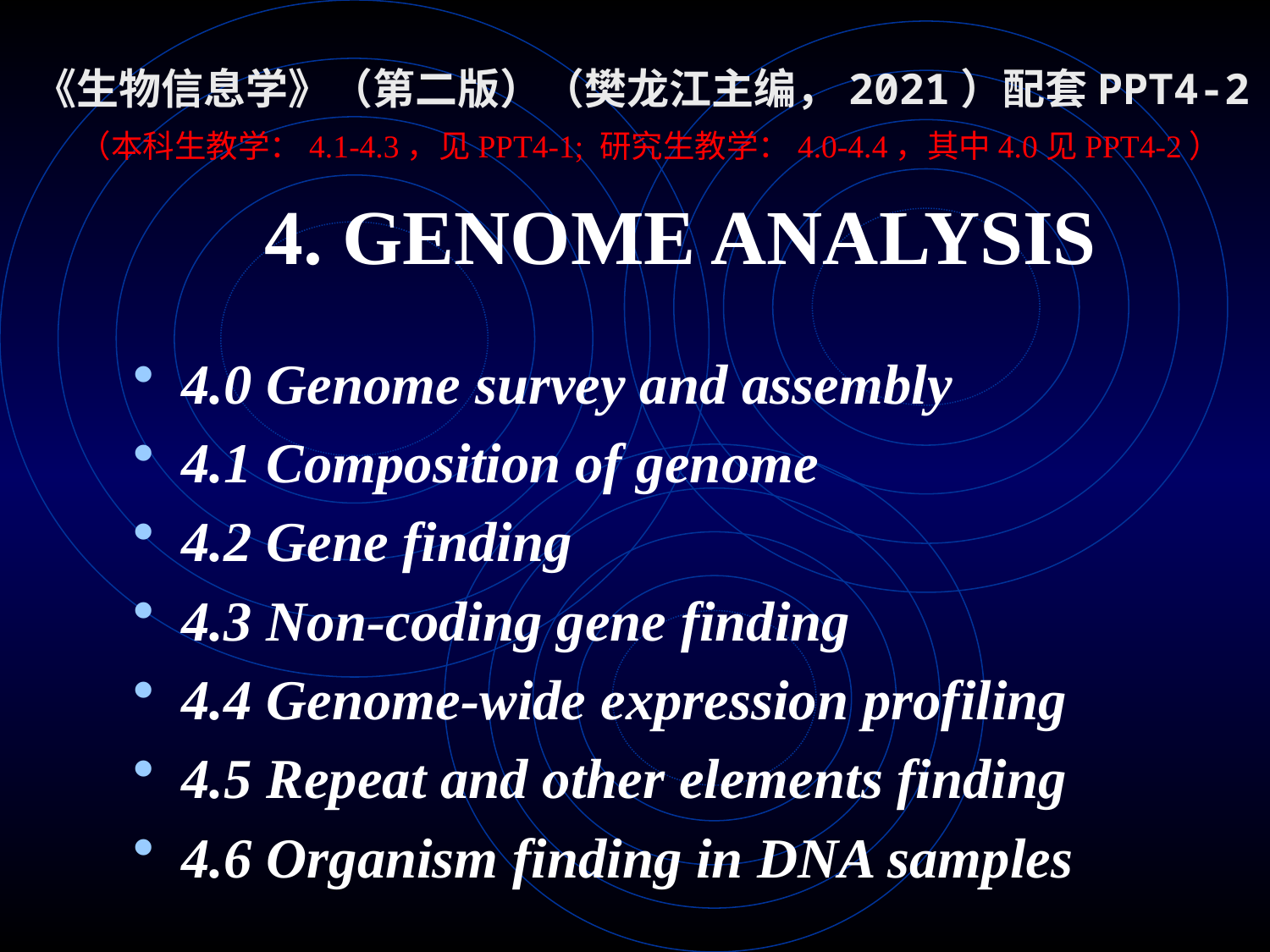

《生物信息学》（第二版）（樊龙江主编，2021）配套PPT4-2
（本科生教学：4.1-4.3，见PPT4-1; 研究生教学：4.0-4.4，其中4.0见PPT4-2）
# 4. Genome analysis
4.0 Genome survey and assembly
4.1 Composition of genome
4.2 Gene finding
4.3 Non-coding gene finding
4.4 Genome-wide expression profiling
4.5 Repeat and other elements finding
4.6 Organism finding in DNA samples